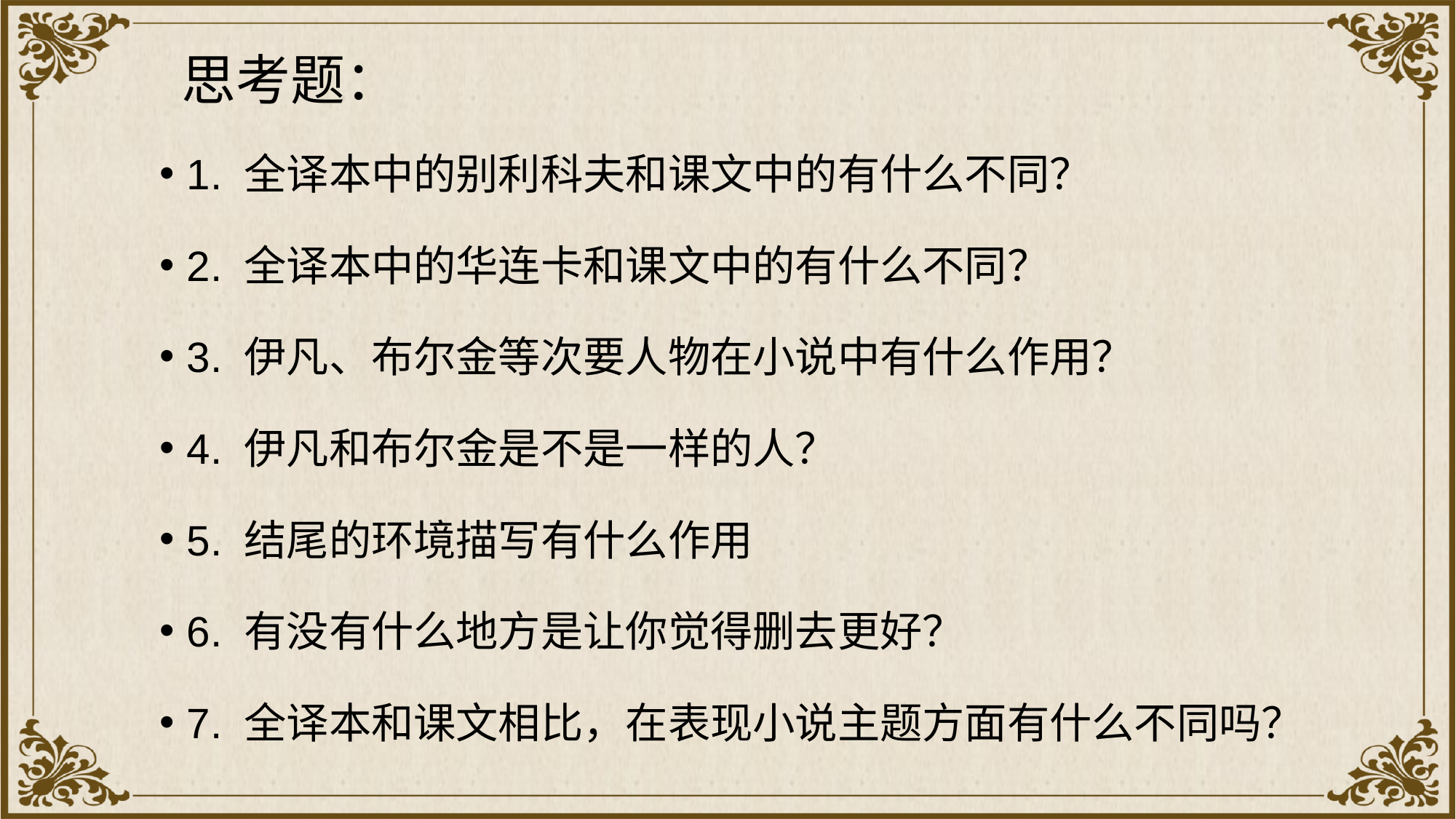

# 思考题：
1. 全译本中的别利科夫和课文中的有什么不同？
2. 全译本中的华连卡和课文中的有什么不同？
3. 伊凡、布尔金等次要人物在小说中有什么作用？
4. 伊凡和布尔金是不是一样的人？
5. 结尾的环境描写有什么作用
6. 有没有什么地方是让你觉得删去更好？
7. 全译本和课文相比，在表现小说主题方面有什么不同吗？